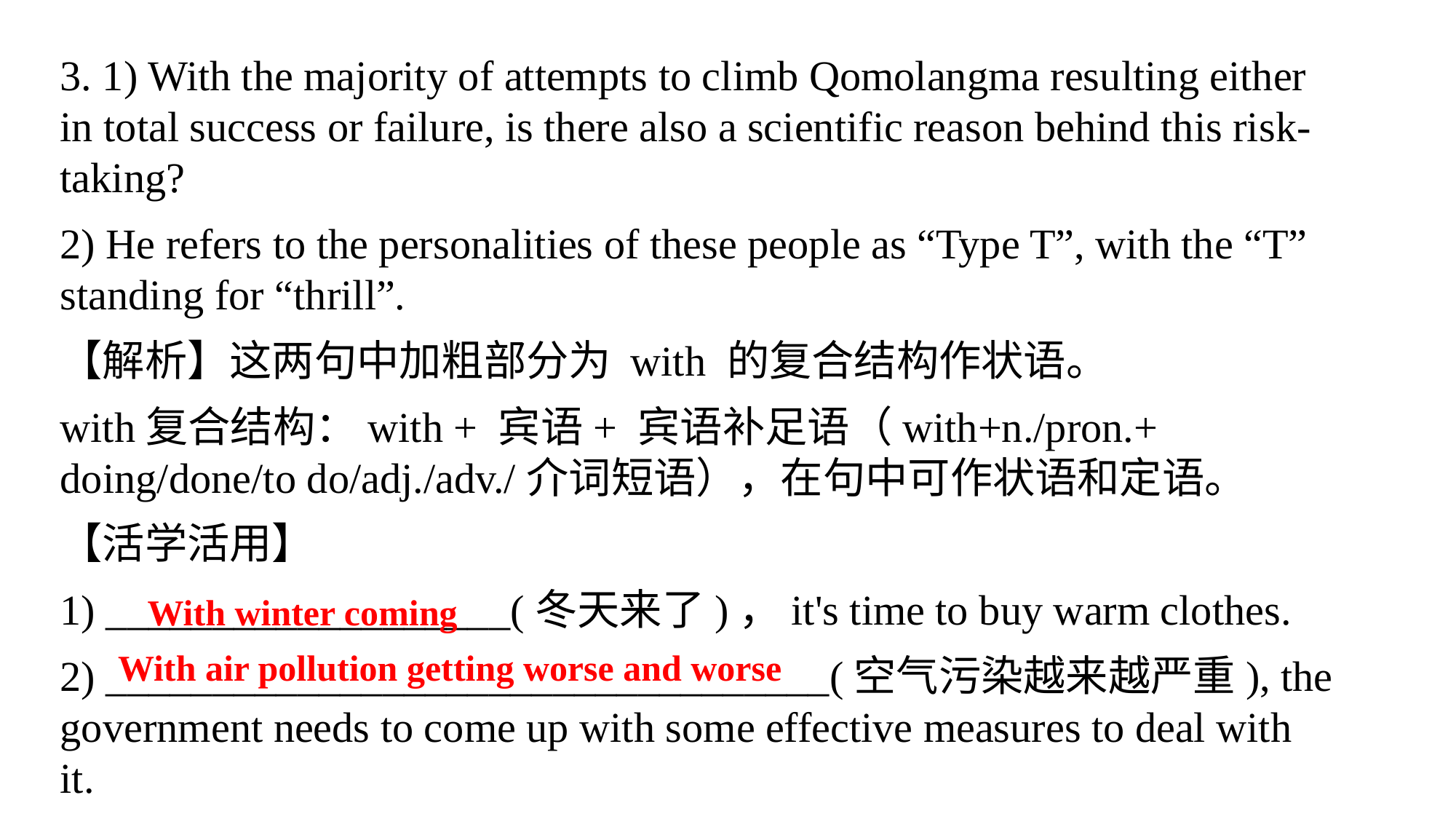

3. 1) With the majority of attempts to climb Qomolangma resulting either in total success or failure, is there also a scientific reason behind this risk-taking?
2) He refers to the personalities of these people as “Type T”, with the “T” standing for “thrill”.
【解析】这两句中加粗部分为 with 的复合结构作状语。
with复合结构：with + 宾语+ 宾语补足语（with+n./pron.+ doing/done/to do/adj./adv./介词短语），在句中可作状语和定语。
【活学活用】
1) ___________________(冬天来了)，it's time to buy warm clothes.
2) __________________________________(空气污染越来越严重), the government needs to come up with some effective measures to deal with it.
With winter coming
With air pollution getting worse and worse